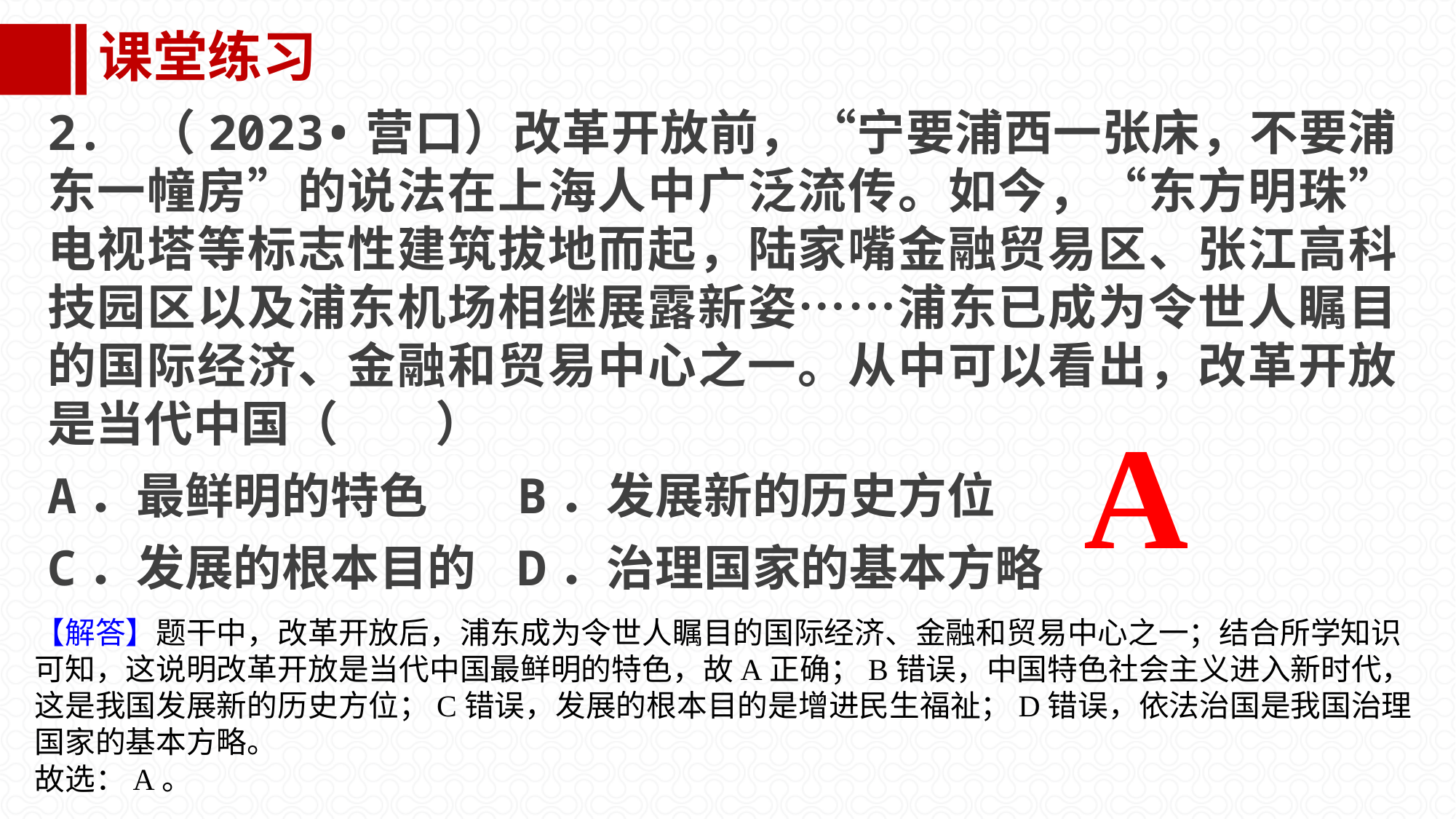

课堂练习
2. （2023•营口）改革开放前，“宁要浦西一张床，不要浦东一幢房”的说法在上海人中广泛流传。如今，“东方明珠”电视塔等标志性建筑拔地而起，陆家嘴金融贸易区、张江高科技园区以及浦东机场相继展露新姿……浦东已成为令世人瞩目的国际经济、金融和贸易中心之一。从中可以看出，改革开放是当代中国（　　）
A．最鲜明的特色	  B．发展新的历史方位
C．发展的根本目的	  D．治理国家的基本方略
A
【解答】题干中，改革开放后，浦东成为令世人瞩目的国际经济、金融和贸易中心之一；结合所学知识可知，这说明改革开放是当代中国最鲜明的特色，故A正确；B错误，中国特色社会主义进入新时代，这是我国发展新的历史方位；C错误，发展的根本目的是增进民生福祉；D错误，依法治国是我国治理国家的基本方略。故选：A。